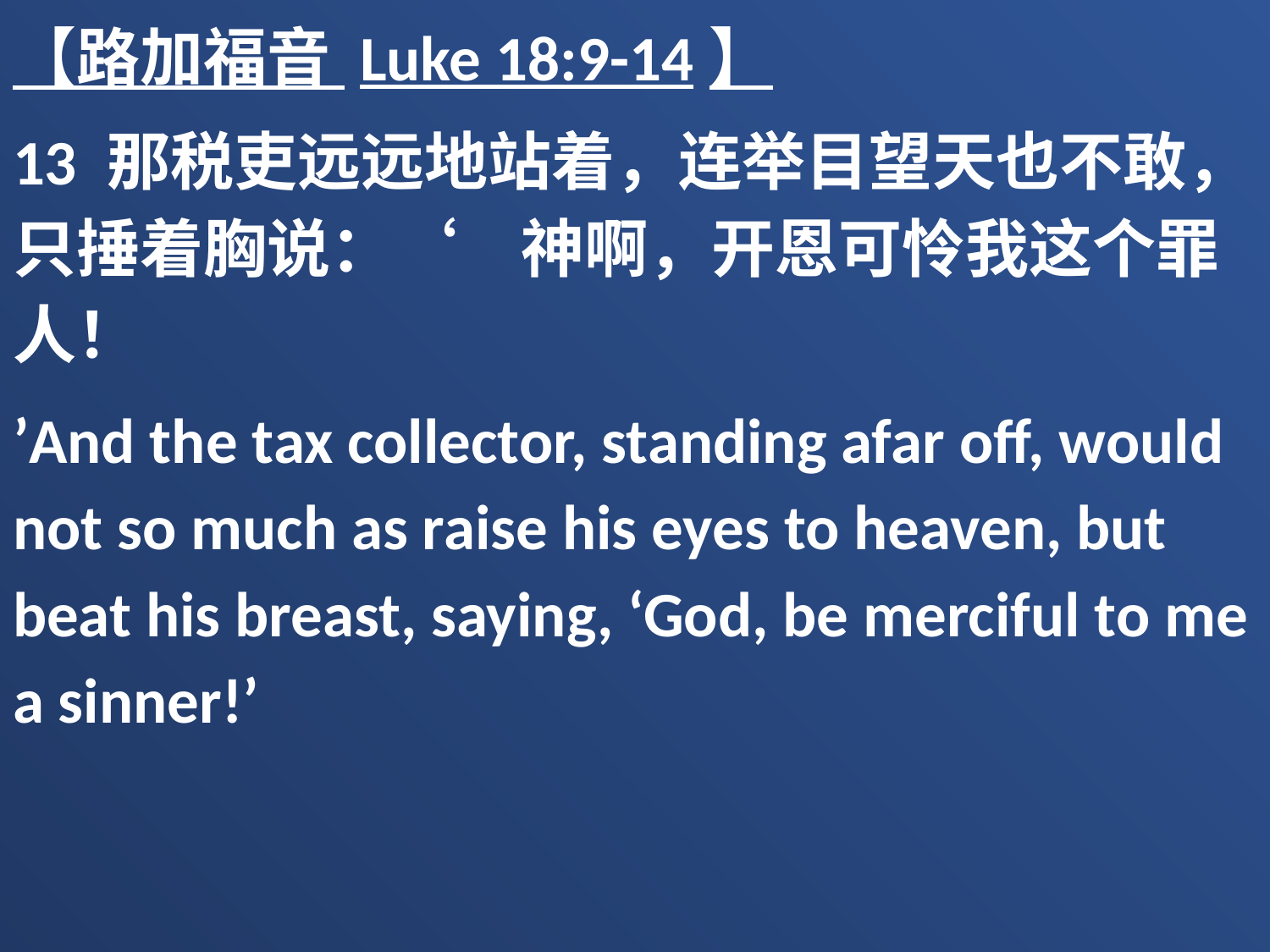

【路加福音 Luke 18:9-14】
13 那税吏远远地站着，连举目望天也不敢，只捶着胸说：‘　神啊，开恩可怜我这个罪人！
’And the tax collector, standing afar off, would not so much as raise his eyes to heaven, but beat his breast, saying, ‘God, be merciful to me a sinner!’